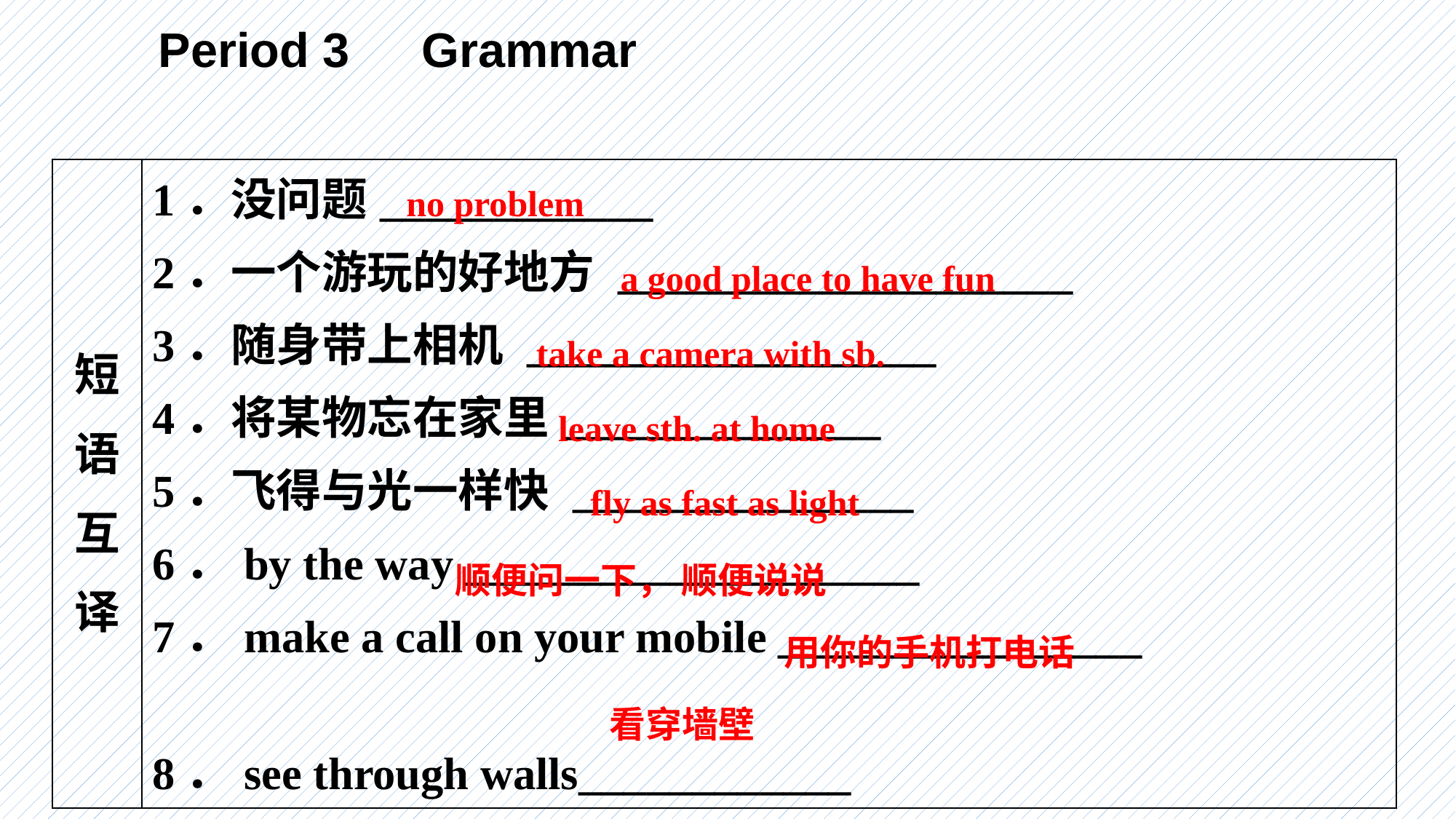

Period 3　Grammar
| 短 语 互 译 | 1．没问题\_\_\_\_\_\_\_\_\_\_\_\_ 2．一个游玩的好地方 \_\_\_\_\_\_\_\_\_\_\_\_\_\_\_\_\_\_\_\_ 3．随身带上相机 \_\_\_\_\_\_\_\_\_\_\_\_\_\_\_\_\_\_　 4．将某物忘在家里\_\_\_\_\_\_\_\_\_\_\_\_\_\_ 5．飞得与光一样快 \_\_\_\_\_\_\_\_\_\_\_\_\_\_\_ 6．by the way \_\_\_\_\_\_\_\_\_\_\_\_\_\_\_\_\_\_\_\_ 7．make a call on your mobile \_\_\_\_\_\_\_\_\_\_\_\_\_\_\_\_　　　　　　 8．see through walls\_\_\_\_\_\_\_\_\_\_\_\_ |
| --- | --- |
no problem
a good place to have fun
take a camera with sb.
leave sth. at home
fly as fast as light
顺便问一下， 顺便说说
用你的手机打电话
看穿墙壁